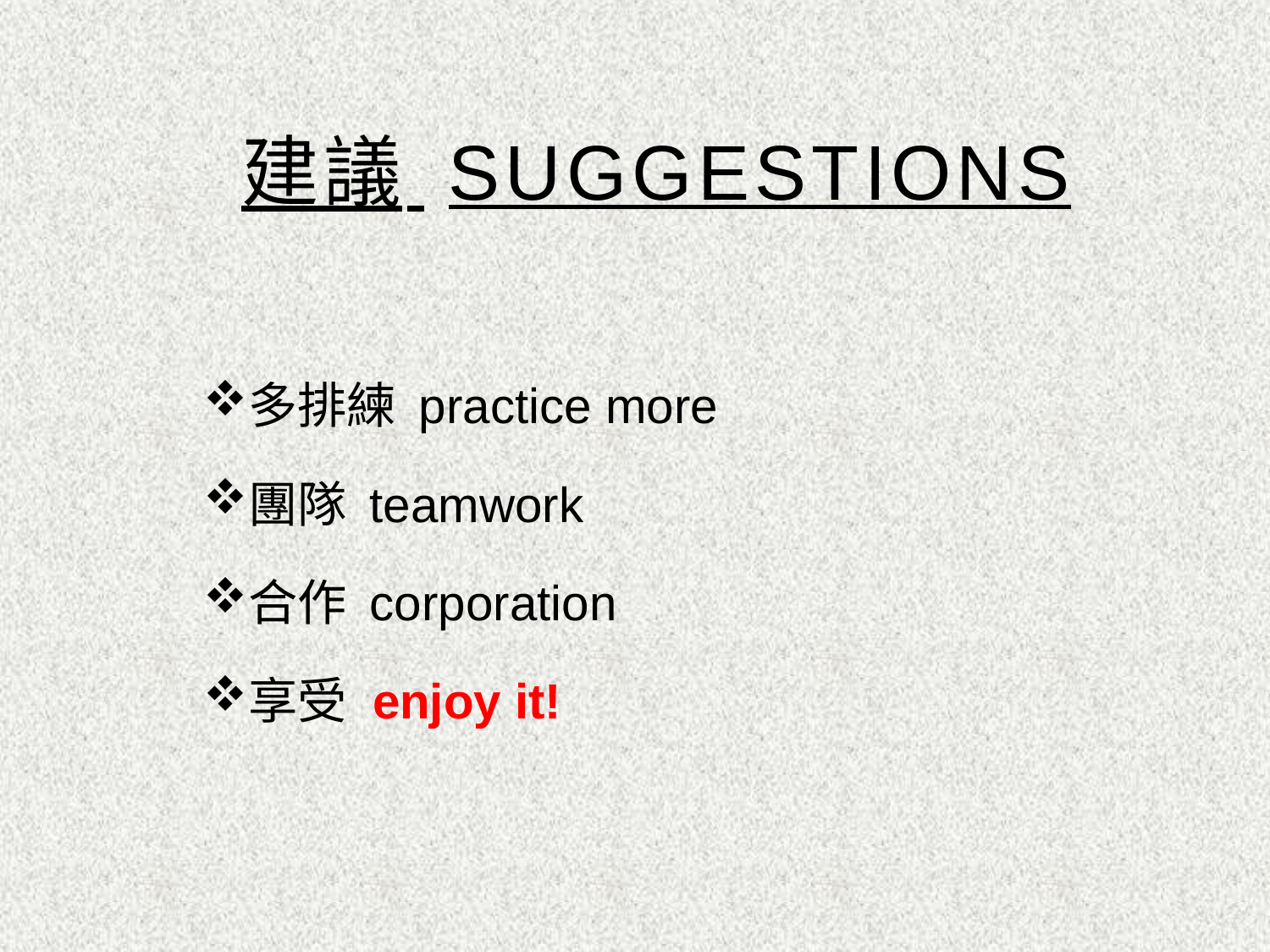

# 建議 suggestions
多排練 practice more
團隊 teamwork
合作 corporation
享受 enjoy it!